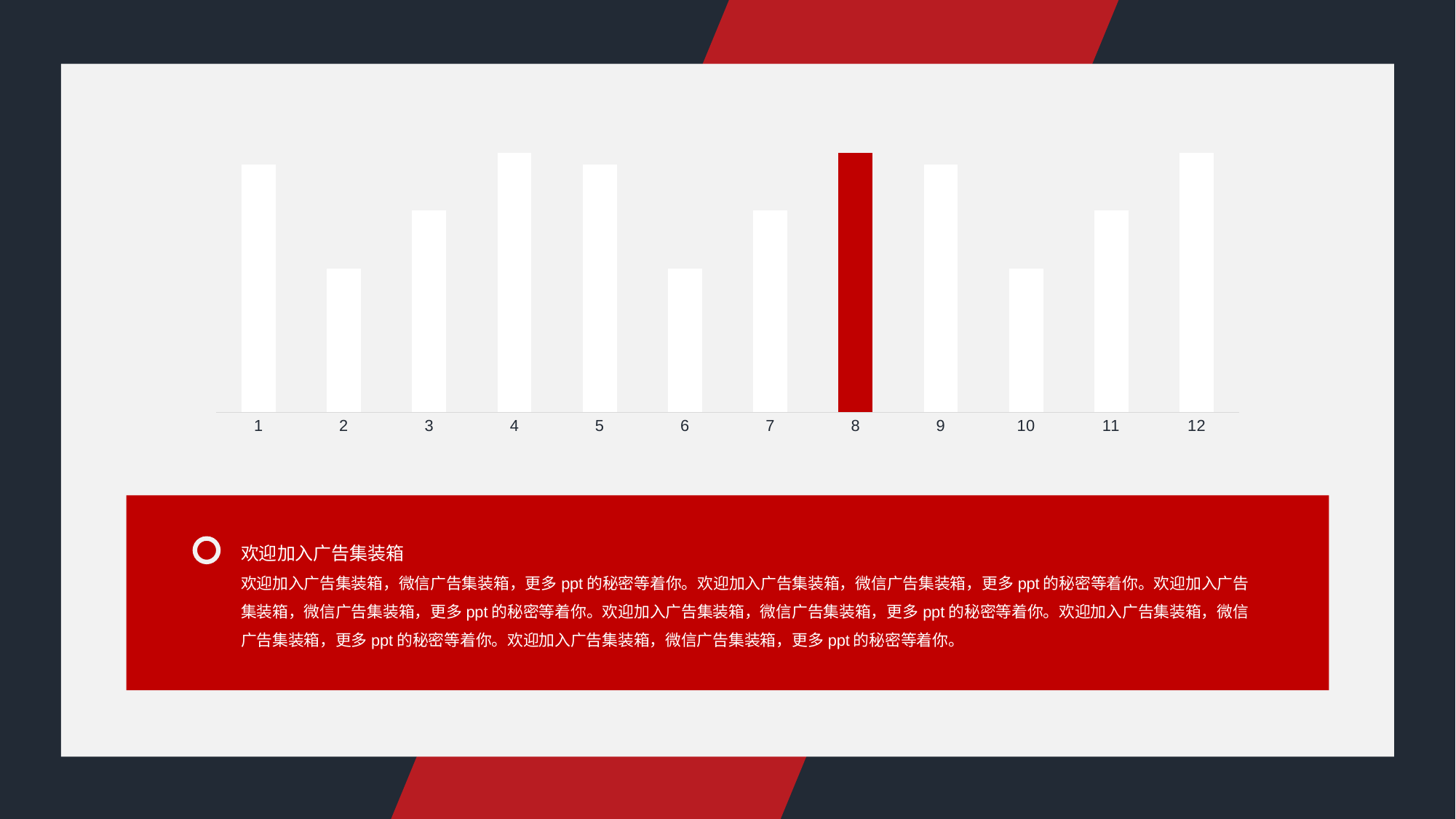

### Chart

| Category | 系列 1 |
|---|---|
| 1 | 4.3 |
| 2 | 2.5 |
| 3 | 3.5 |
| 4 | 4.5 |
| 5 | 4.3 |
| 6 | 2.5 |
| 7 | 3.5 |
| 8 | 4.5 |
| 9 | 4.3 |
| 10 | 2.5 |
| 11 | 3.5 |
| 12 | 4.5 |
欢迎加入广告集装箱
欢迎加入广告集装箱，微信广告集装箱，更多ppt的秘密等着你。欢迎加入广告集装箱，微信广告集装箱，更多ppt的秘密等着你。欢迎加入广告集装箱，微信广告集装箱，更多ppt的秘密等着你。欢迎加入广告集装箱，微信广告集装箱，更多ppt的秘密等着你。欢迎加入广告集装箱，微信广告集装箱，更多ppt的秘密等着你。欢迎加入广告集装箱，微信广告集装箱，更多ppt的秘密等着你。